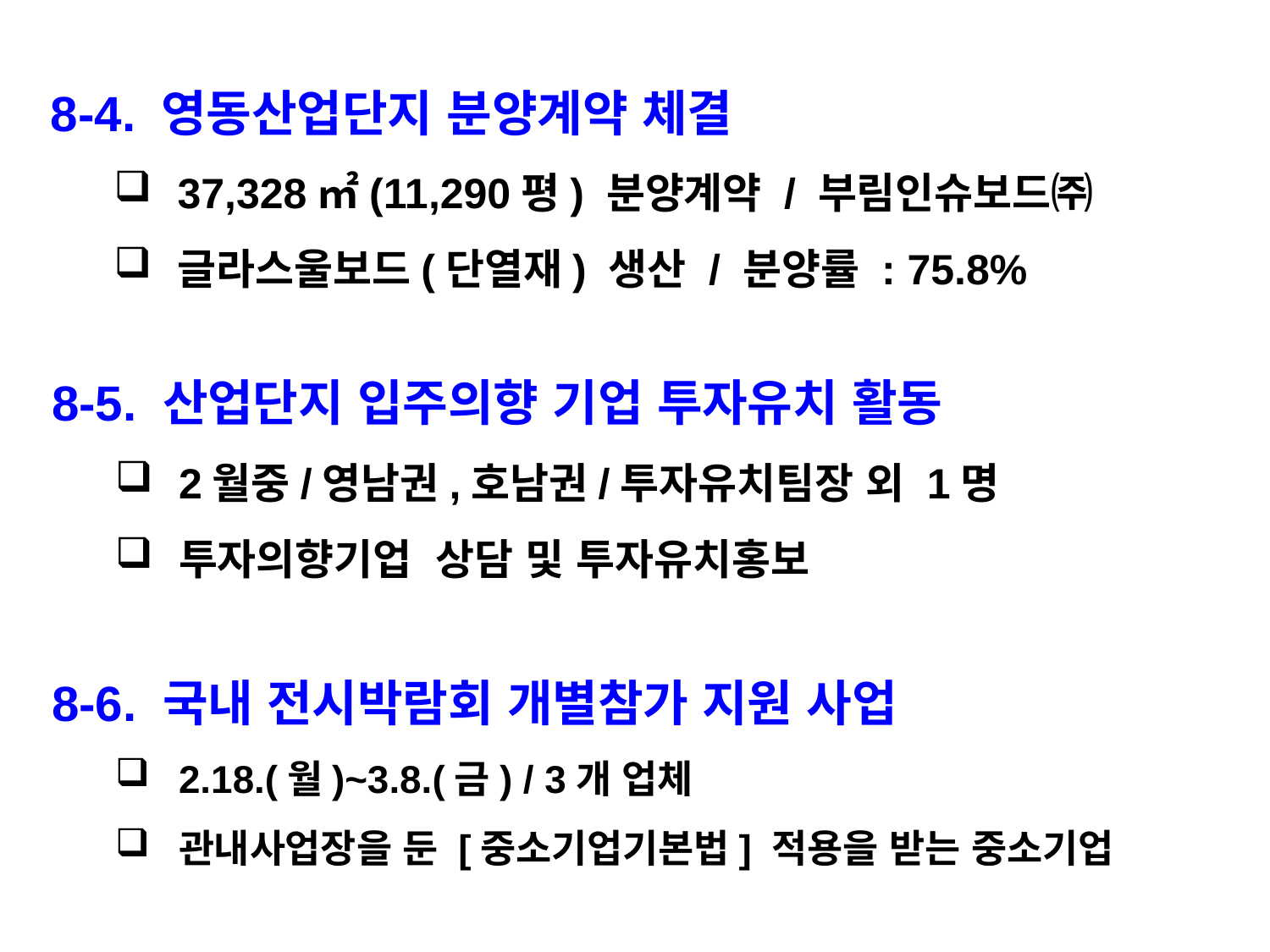

8-4. 영동산업단지 분양계약 체결
37,328㎡(11,290평) 분양계약 / 부림인슈보드㈜
글라스울보드(단열재) 생산 / 분양률 : 75.8%
8-5. 산업단지 입주의향 기업 투자유치 활동
2월중/영남권,호남권/투자유치팀장 외 1명
투자의향기업  상담 및 투자유치홍보
8-6. 국내 전시박람회 개별참가 지원 사업
2.18.(월)~3.8.(금) / 3개 업체
관내사업장을 둔 [중소기업기본법] 적용을 받는 중소기업